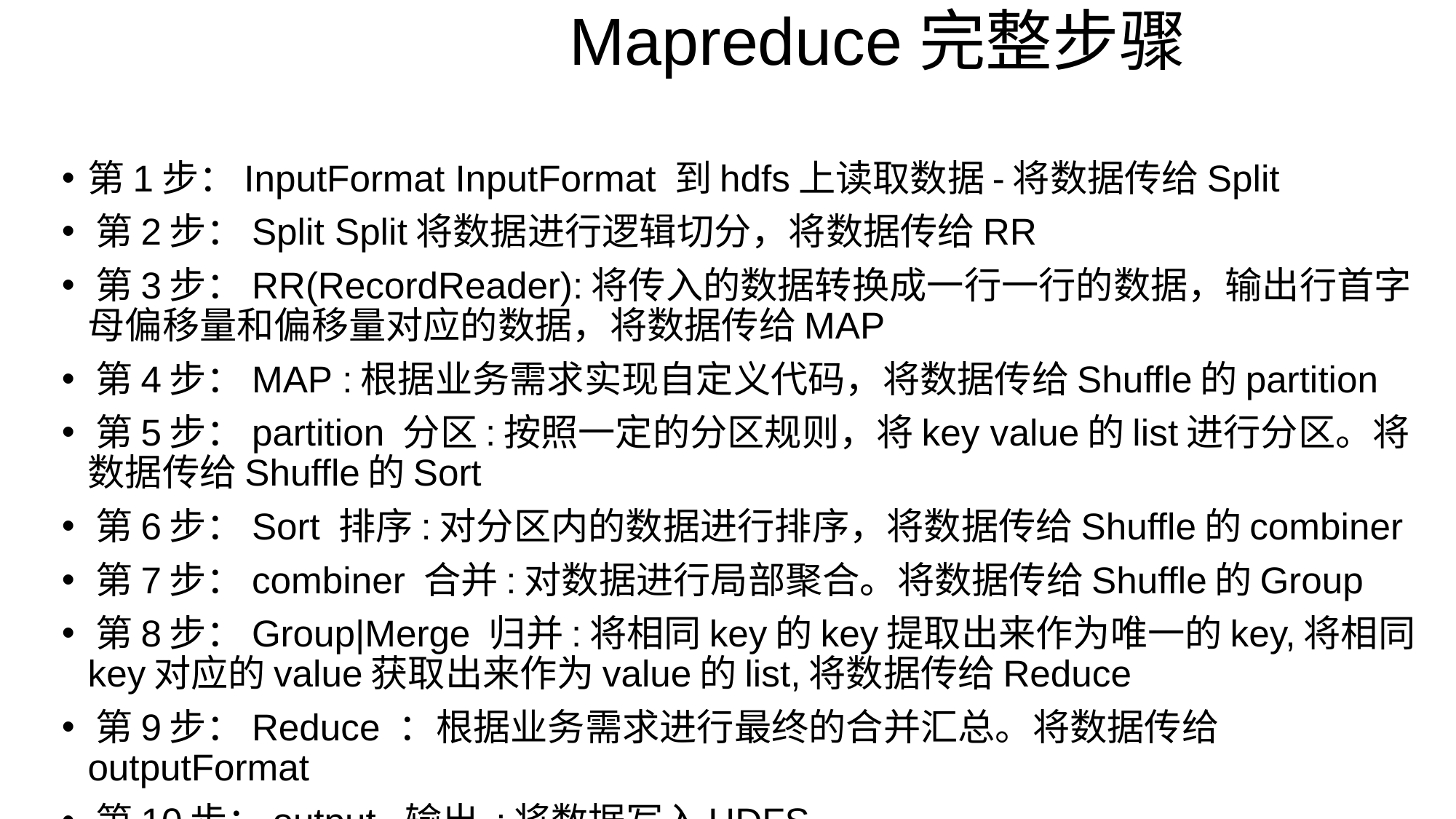

# Mapreduce完整步骤
第1步：InputFormat InputFormat 到hdfs上读取数据-将数据传给Split
​第2步：Split Split将数据进行逻辑切分，将数据传给RR
​第3步：RR​(RecordReader):将传入的数据转换成一行一行的数据，输出行首字母偏移量和偏移量对应的数据，将数据传给MAP
​第4步：MAP :根据业务需求实现自定义代码，将数据传给Shuffle的partition
​第5步：partition 分区:按照一定的分区规则，将key value的list进行分区。将数据传给Shuffle的Sort
​第6步：Sort 排序:对分区内的数据进行排序，将数据传给Shuffle的combiner
​第7步：combiner 合并:对数据进行局部聚合。将数据传给Shuffle的Group
​第8步：Group|Merge 归并:将相同key的key提取出来作为唯一的key,将相同key对应的value获取出来作为value的list,将数据传给Reduce
​第9步：Reduce ：根据业务需求进行最终的合并汇总。将数据传给outputFormat
​第10步：output  输出 :将数据写入HDFS